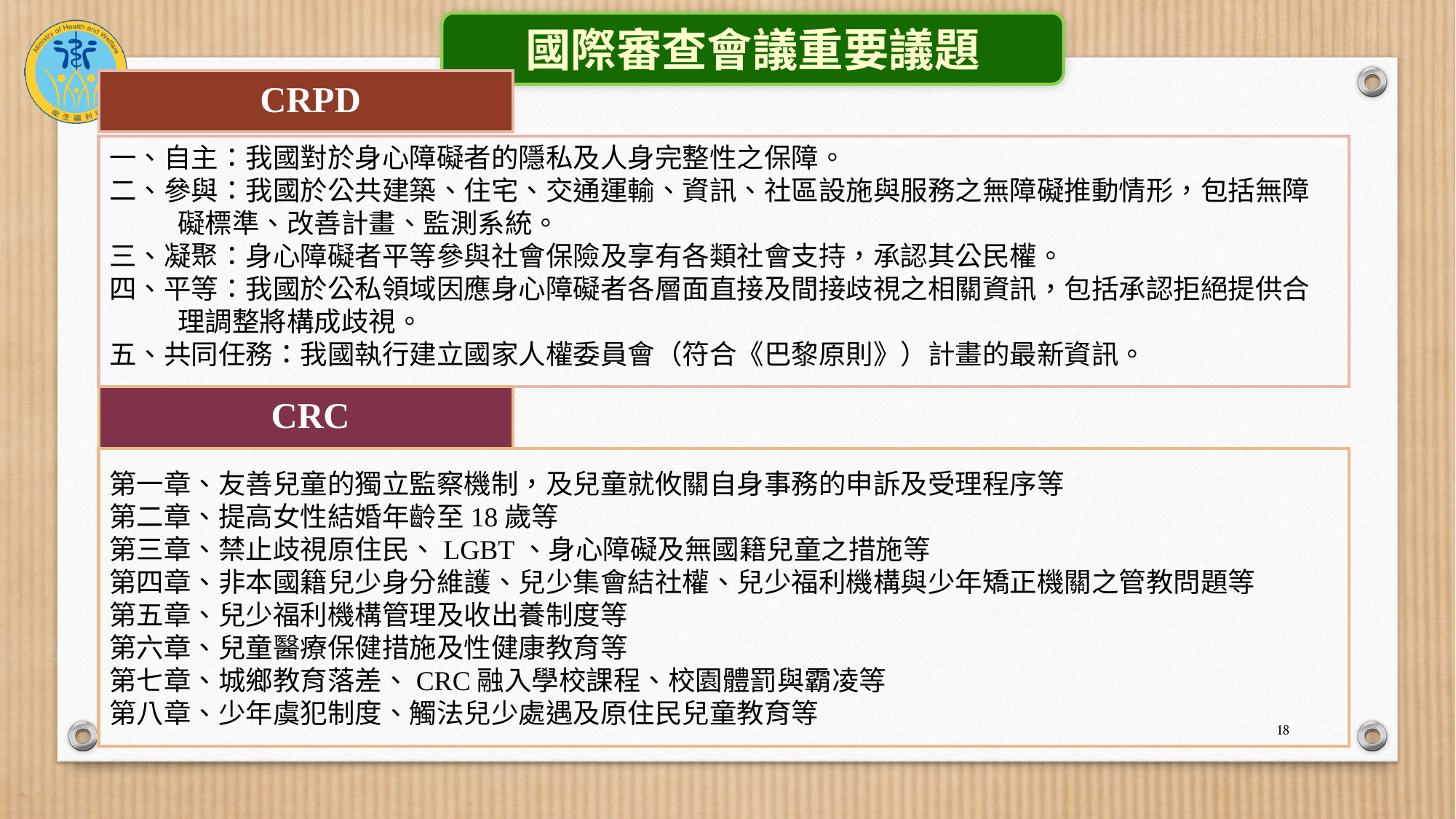

國際審查會議重要議題
 CRPD

 CRC

一、自主：我國對於身心障礙者的隱私及人身完整性之保障。
二、參與：我國於公共建築、住宅、交通運輸、資訊、社區設施與服務之無障礙推動情形，包括無障
          礙標準、改善計畫、監測系統。
三、凝聚：身心障礙者平等參與社會保險及享有各類社會支持，承認其公民權。
四、平等：我國於公私領域因應身心障礙者各層面直接及間接歧視之相關資訊，包括承認拒絕提供合
          理調整將構成歧視。
五、共同任務：我國執行建立國家人權委員會（符合《巴黎原則》）計畫的最新資訊。
第一章、友善兒童的獨立監察機制，及兒童就攸關自身事務的申訴及受理程序等
第二章、提高女性結婚年齡至18歲等
第三章、禁止歧視原住民、LGBT、身心障礙及無國籍兒童之措施等
第四章、非本國籍兒少身分維護、兒少集會結社權、兒少福利機構與少年矯正機關之管教問題等
第五章、兒少福利機構管理及收出養制度等
第六章、兒童醫療保健措施及性健康教育等
第七章、城鄉教育落差、CRC融入學校課程、校園體罰與霸凌等
第八章、少年虞犯制度、觸法兒少處遇及原住民兒童教育等
18